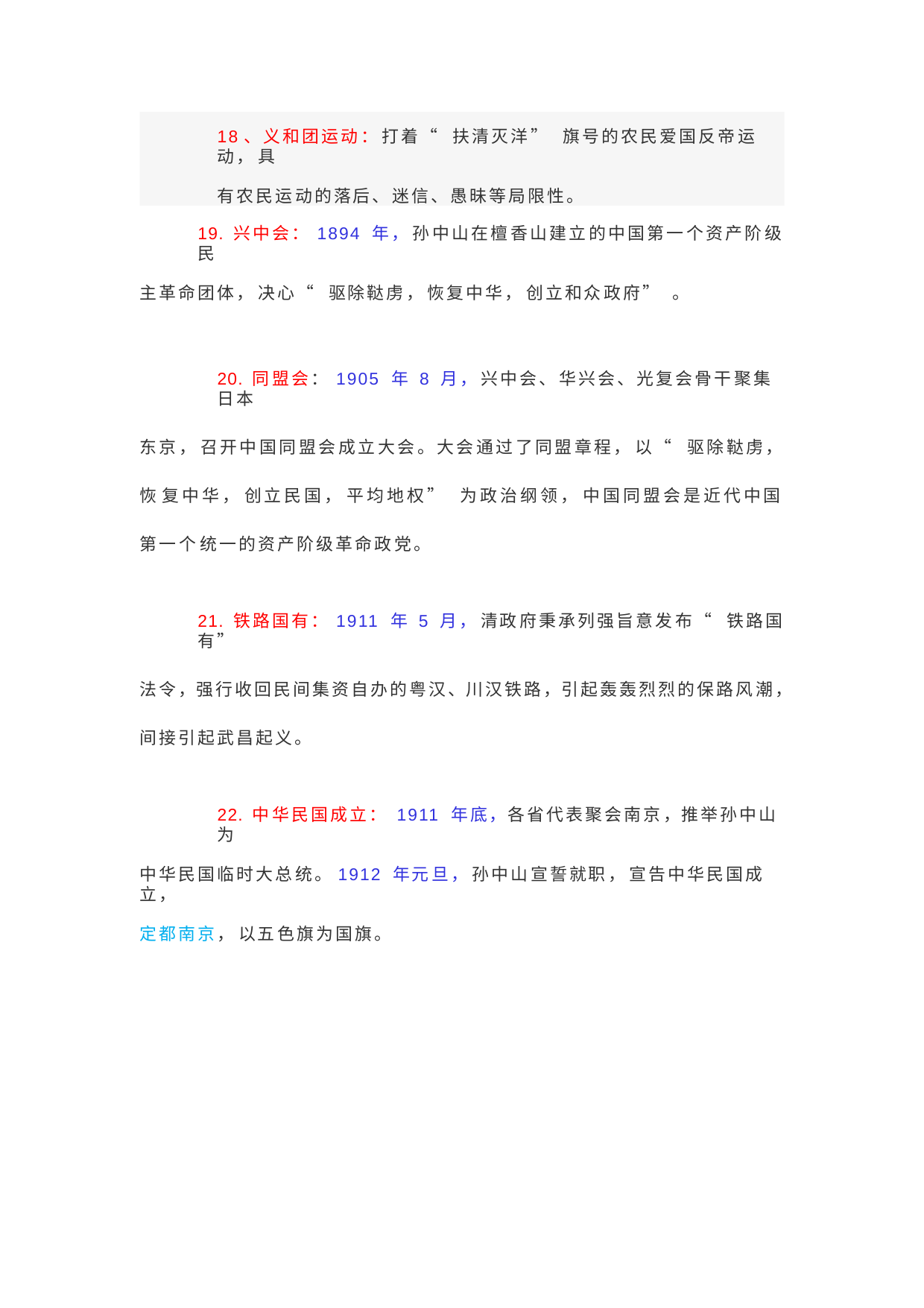

18、义和团运动： 打着“ 扶清灭洋” 旗号的农民爱国反帝运动， 具

有农民运动的落后、迷信、愚昧等局限性。
19. 兴中会： 1894 年， 孙中山在檀香山建立的中国第一个资产阶级民

主革命团体， 决心“ 驱除鞑虏， 恢复中华， 创立和众政府”。
20. 同盟会： 1905 年 8 月， 兴中会、华兴会、光复会骨干聚集日本
东京， 召开中国同盟会成立大会。大会通过了同盟章程， 以“ 驱除鞑虏， 恢 复中华， 创立民国， 平均地权” 为政治纲领， 中国同盟会是近代中国第一个 统一的资产阶级革命政党。
21. 铁路国有： 1911 年 5 月， 清政府秉承列强旨意发布“ 铁路国有”
法令，强行收回民间集资自办的粤汉、川汉铁路，引起轰轰烈烈的保路风潮， 间接引起武昌起义。
22. 中华民国成立： 1911 年底，各省代表聚会南京，推举孙中山为

中华民国临时大总统。1912 年元旦， 孙中山宣誓就职， 宣告中华民国成立，

定都南京， 以五色旗为国旗。